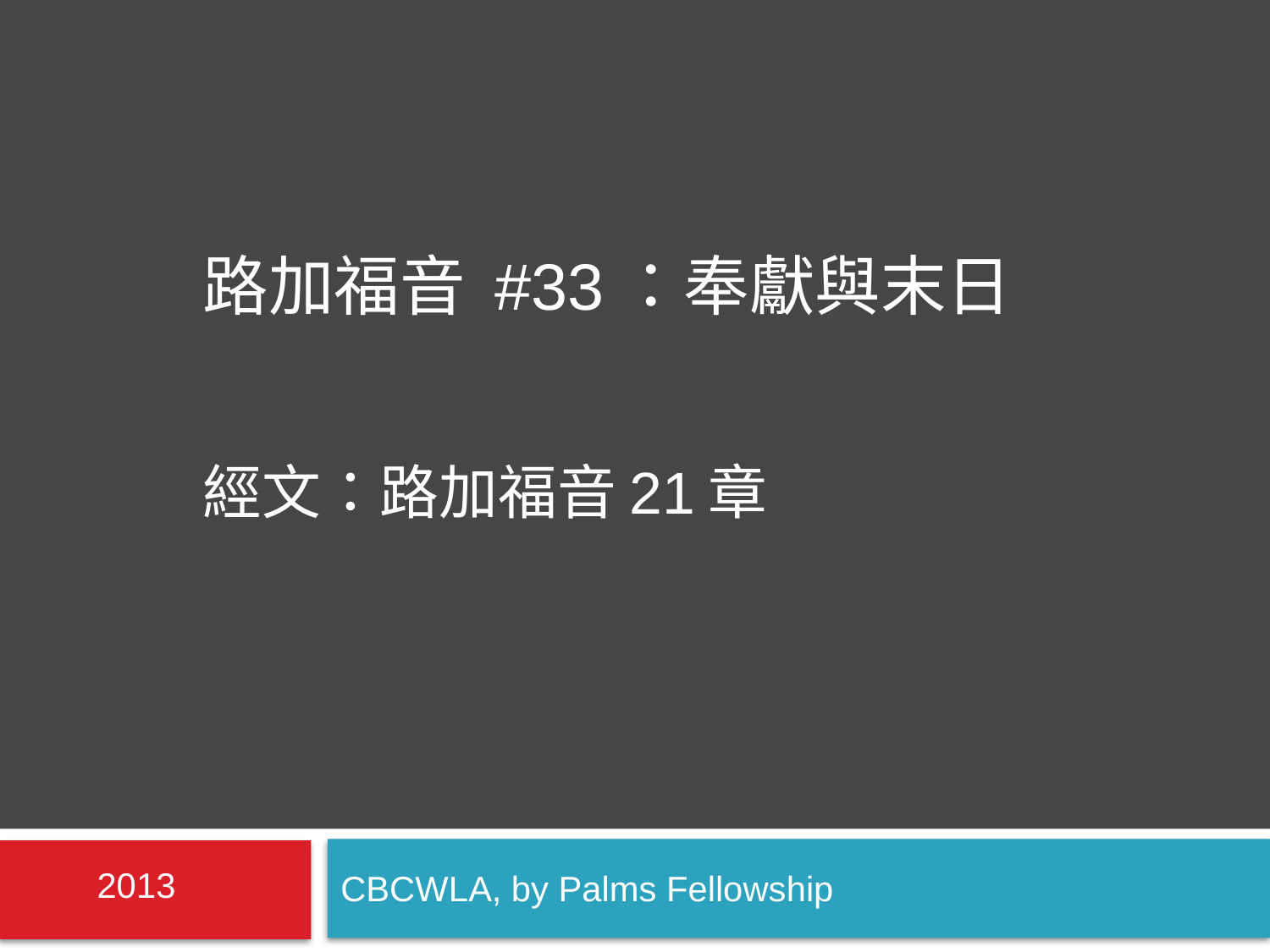

# 路加福音 #33：奉獻與末日 經文：路加福音21章
CBCWLA, by Palms Fellowship
2013